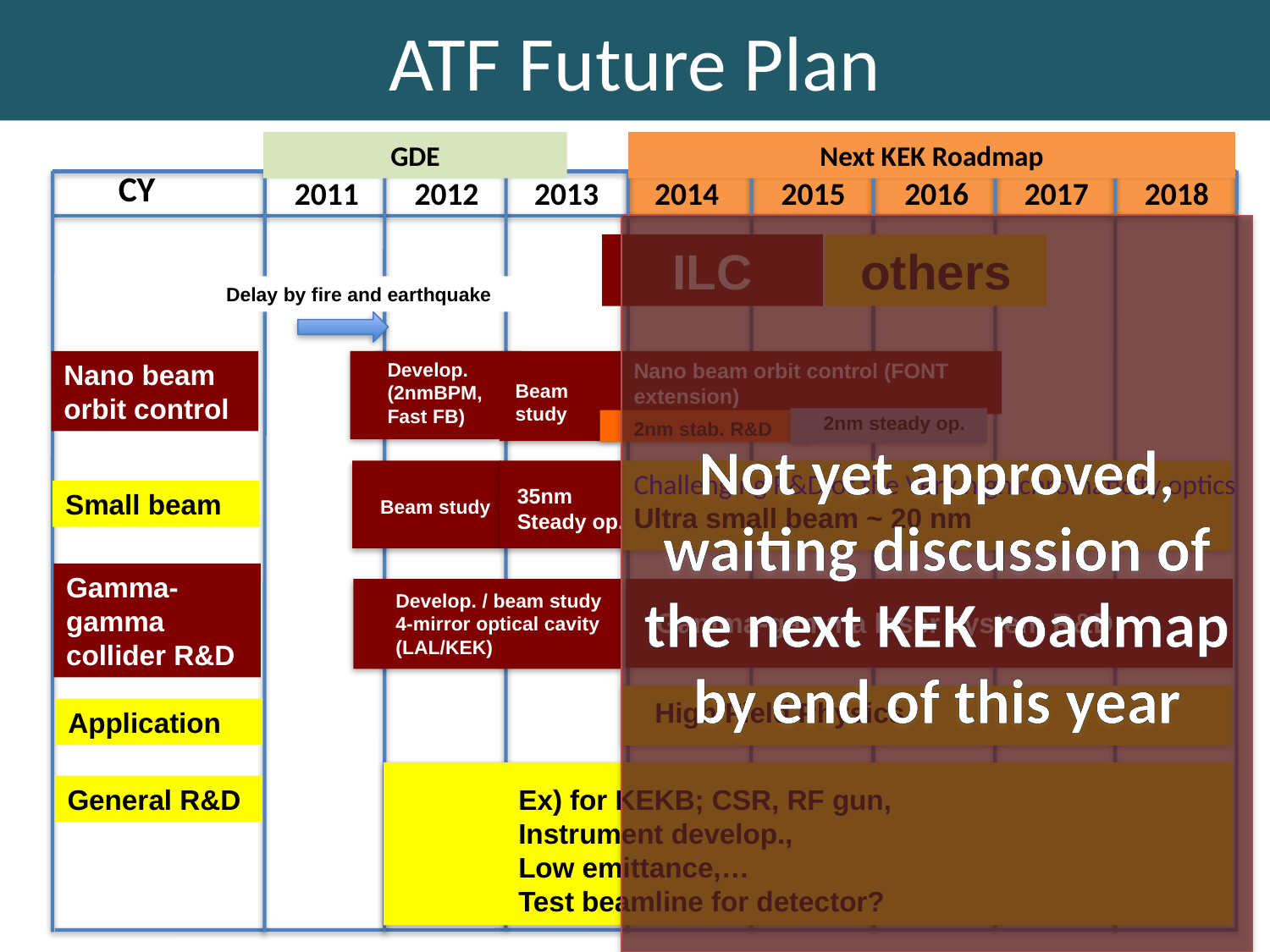

# ATF Future Plan
ATF長期計画(案)

GDE
Next KEK Roadmap
CY
2011
2012
2013
2014
2015
2016
2017
2018

Not yet approved,
waiting discussion of the next KEK roadmap
by end of this year
ILC
others
Delay by fire and earthquake

Nano beam orbit control

Develop.(2nmBPM, Fast FB)

Nano beam orbit control (FONT extension)

Beam study
2nm steady op.

2nm stab. R&D

Challenging R&D of the Very high chromaticity optics
Ultra small beam ~ 20 nm
35nm
Steady op.
Small beam
Beam study
Gamma-gamma collider R&D

Develop. / beam study
4-mirror optical cavity (LAL/KEK)
Gamma-gamma laser system R&D

High Field Physics
Application

General R&D
Ex) for KEKB; CSR, RF gun,
Instrument develop.,
Low emittance,…
Test beamline for detector?